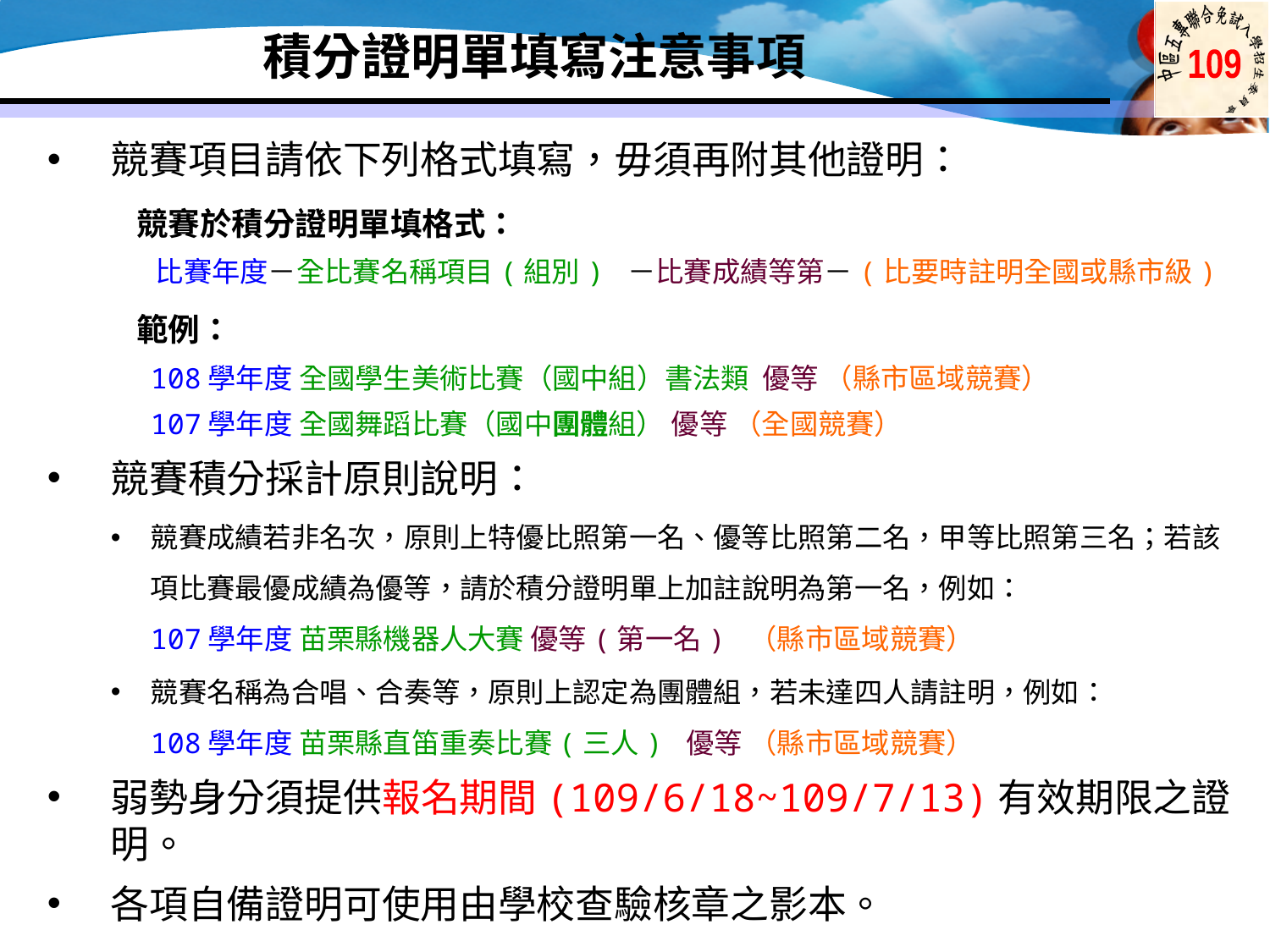

# 積分證明單填寫注意事項
競賽項目請依下列格式填寫，毋須再附其他證明：
   競賽於積分證明單填格式：
      比賽年度－全比賽名稱項目(組別) －比賽成績等第－(比要時註明全國或縣市級)
   範例：
	108學年度 全國學生美術比賽（國中組）書法類  優等 （縣市區域競賽）
	107學年度 全國舞蹈比賽（國中團體組） 優等 （全國競賽）
競賽積分採計原則說明：
競賽成績若非名次，原則上特優比照第一名、優等比照第二名，甲等比照第三名；若該項比賽最優成績為優等，請於積分證明單上加註說明為第一名，例如：
107學年度 苗栗縣機器人大賽 優等(第一名) （縣市區域競賽）
競賽名稱為合唱、合奏等，原則上認定為團體組，若未達四人請註明，例如：
108學年度 苗栗縣直笛重奏比賽(三人) 優等 （縣市區域競賽）
弱勢身分須提供報名期間(109/6/18~109/7/13)有效期限之證明。
各項自備證明可使用由學校查驗核章之影本。